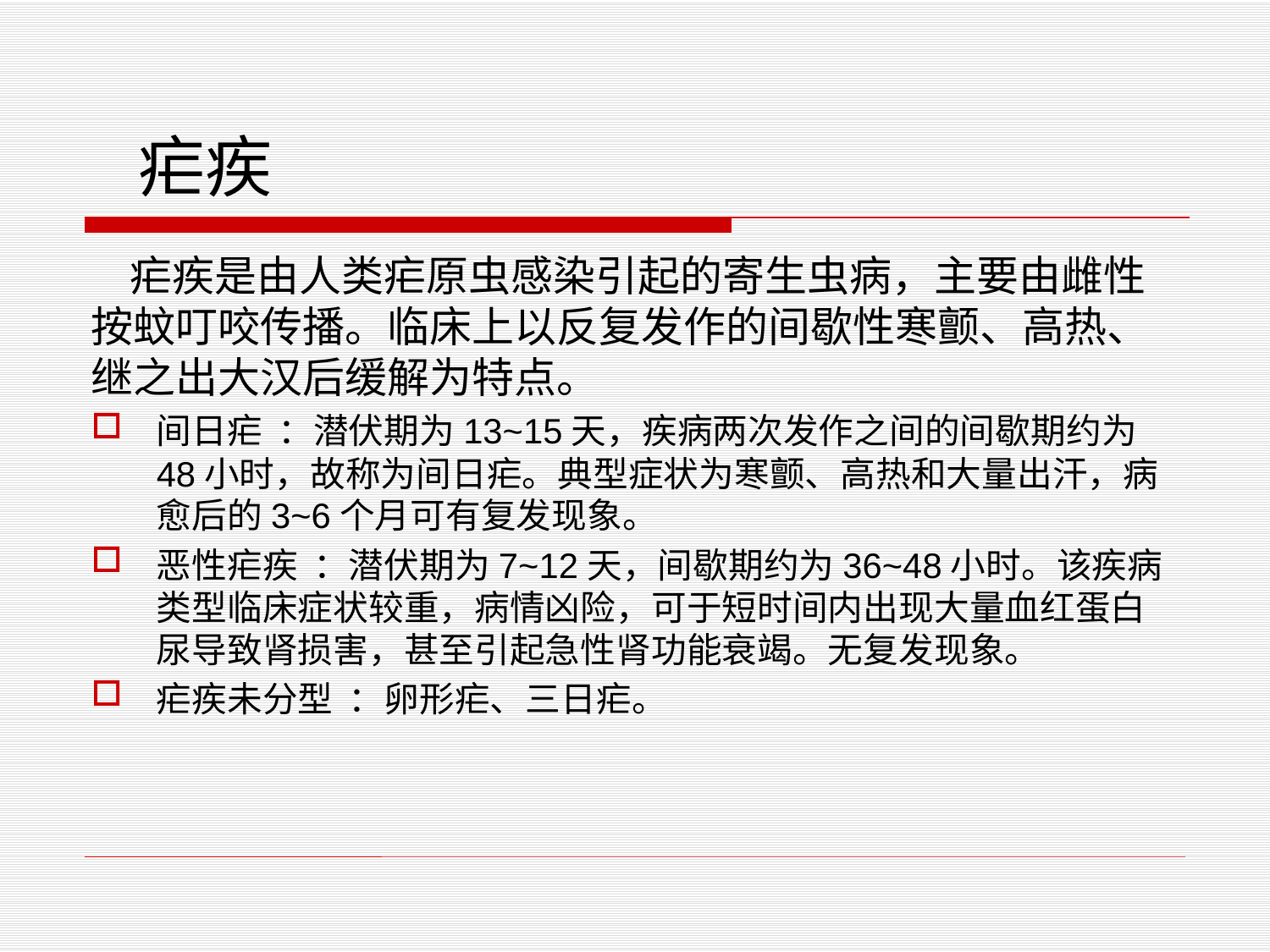

# 疟疾
   疟疾是由人类疟原虫感染引起的寄生虫病，主要由雌性按蚊叮咬传播。临床上以反复发作的间歇性寒颤、高热、继之出大汉后缓解为特点。
间日疟  ：潜伏期为13~15天，疾病两次发作之间的间歇期约为48小时，故称为间日疟。典型症状为寒颤、高热和大量出汗，病愈后的3~6个月可有复发现象。
恶性疟疾  ：潜伏期为7~12天，间歇期约为36~48小时。该疾病类型临床症状较重，病情凶险，可于短时间内出现大量血红蛋白尿导致肾损害，甚至引起急性肾功能衰竭。无复发现象。
疟疾未分型  ：卵形疟、三日疟。